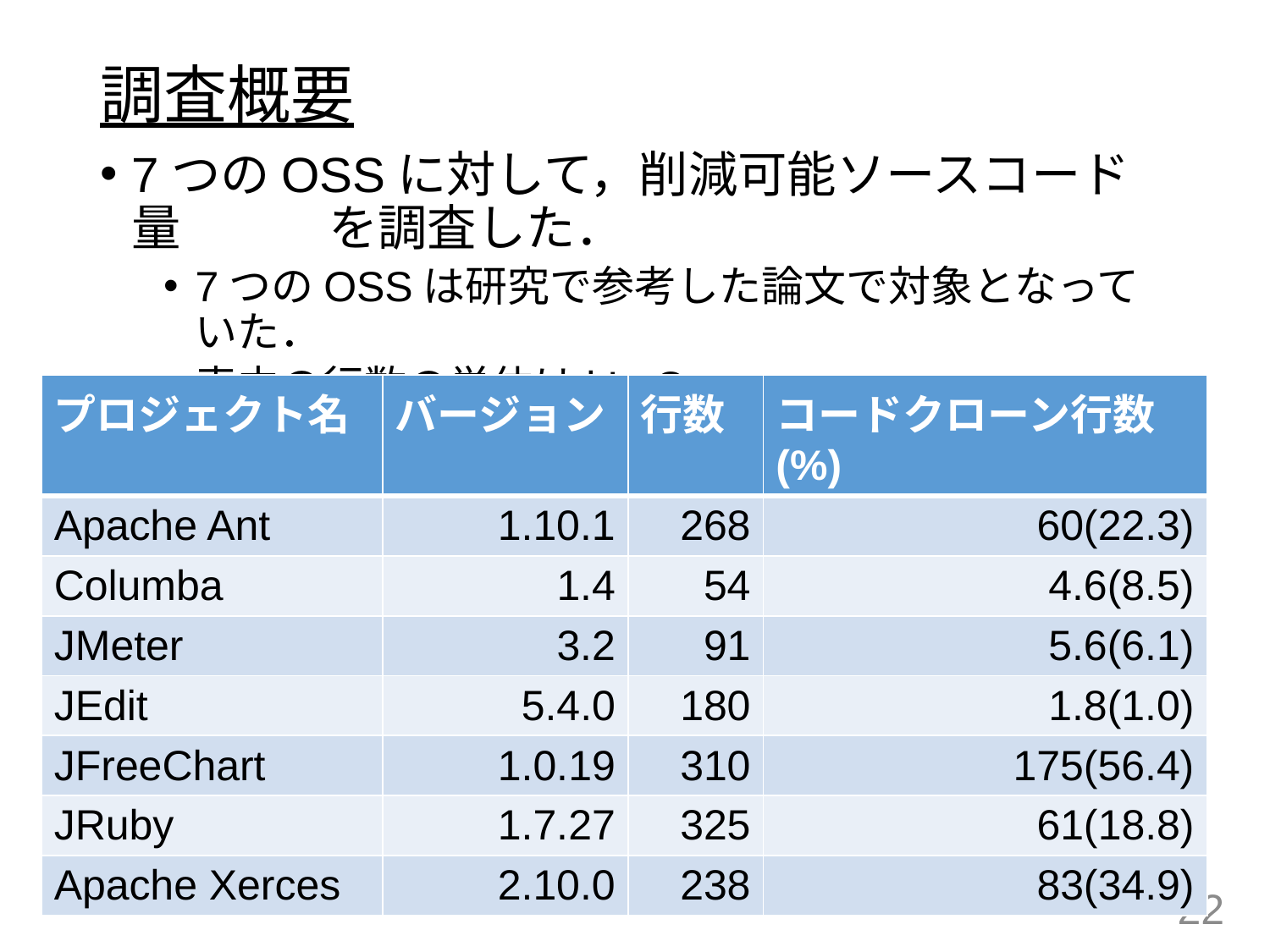

# 調査概要

7つのOSSに対して，削減可能ソースコード量　　　を調査した．
7つのOSSは研究で参考した論文で対象となっていた．
表中の行数の単位はkLoC

| プロジェクト名 | バージョン | 行数 | コードクローン行数(%) |
| --- | --- | --- | --- |
| Apache Ant | 1.10.1 | 268 | 60(22.3) |
| Columba | 1.4 | 54 | 4.6(8.5) |
| JMeter | 3.2 | 91 | 5.6(6.1) |
| JEdit | 5.4.0 | 180 | 1.8(1.0) |
| JFreeChart | 1.0.19 | 310 | 175(56.4) |
| JRuby | 1.7.27 | 325 | 61(18.8) |
| Apache Xerces | 2.10.0 | 238 | 83(34.9) |
22